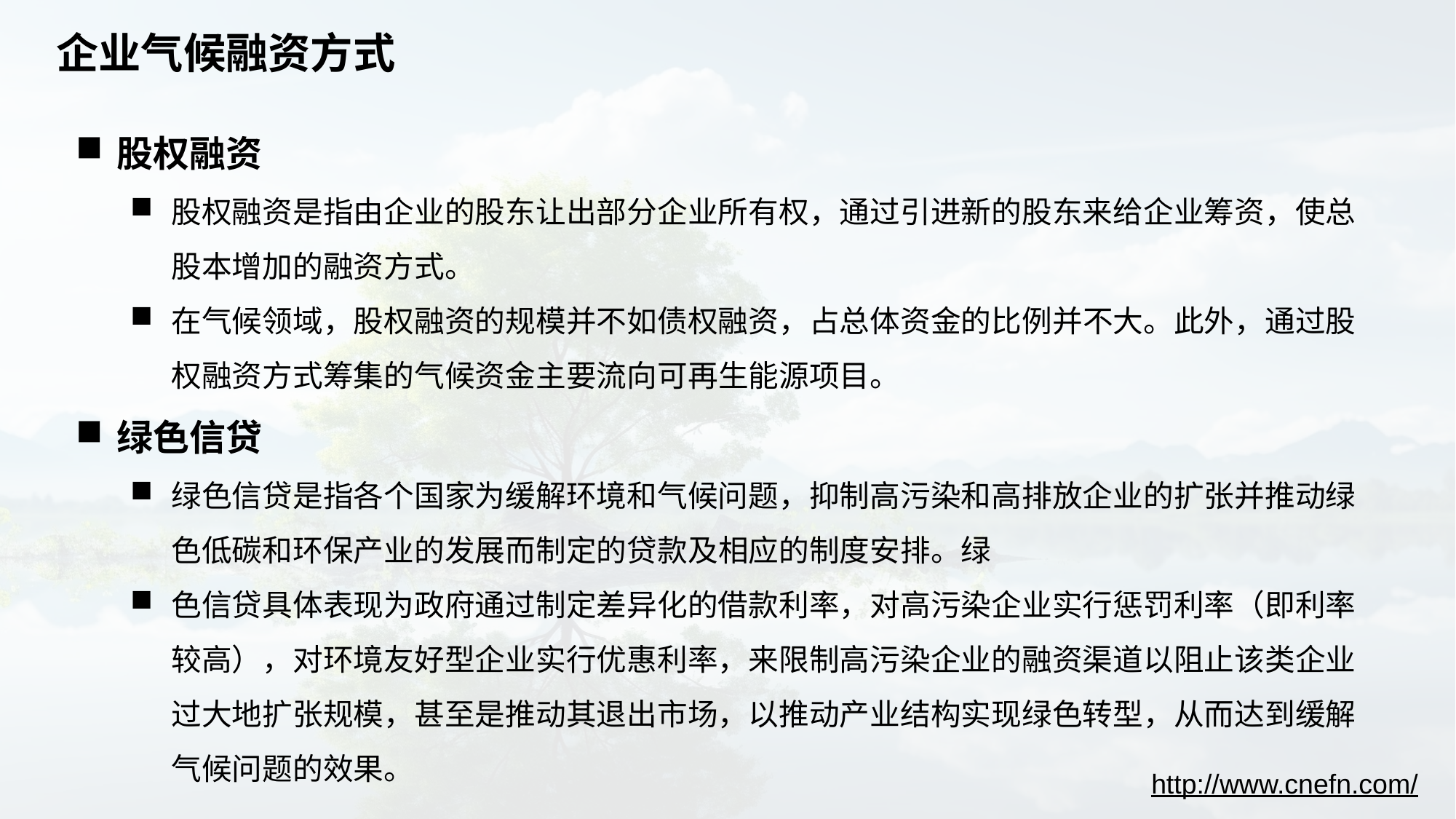

# 企业气候融资方式
股权融资
股权融资是指由企业的股东让出部分企业所有权，通过引进新的股东来给企业筹资，使总股本增加的融资方式。
在气候领域，股权融资的规模并不如债权融资，占总体资金的比例并不大。此外，通过股权融资方式筹集的气候资金主要流向可再生能源项目。
绿色信贷
绿色信贷是指各个国家为缓解环境和气候问题，抑制高污染和高排放企业的扩张并推动绿色低碳和环保产业的发展而制定的贷款及相应的制度安排。绿
色信贷具体表现为政府通过制定差异化的借款利率，对高污染企业实行惩罚利率（即利率较高），对环境友好型企业实行优惠利率，来限制高污染企业的融资渠道以阻止该类企业过大地扩张规模，甚至是推动其退出市场，以推动产业结构实现绿色转型，从而达到缓解气候问题的效果。